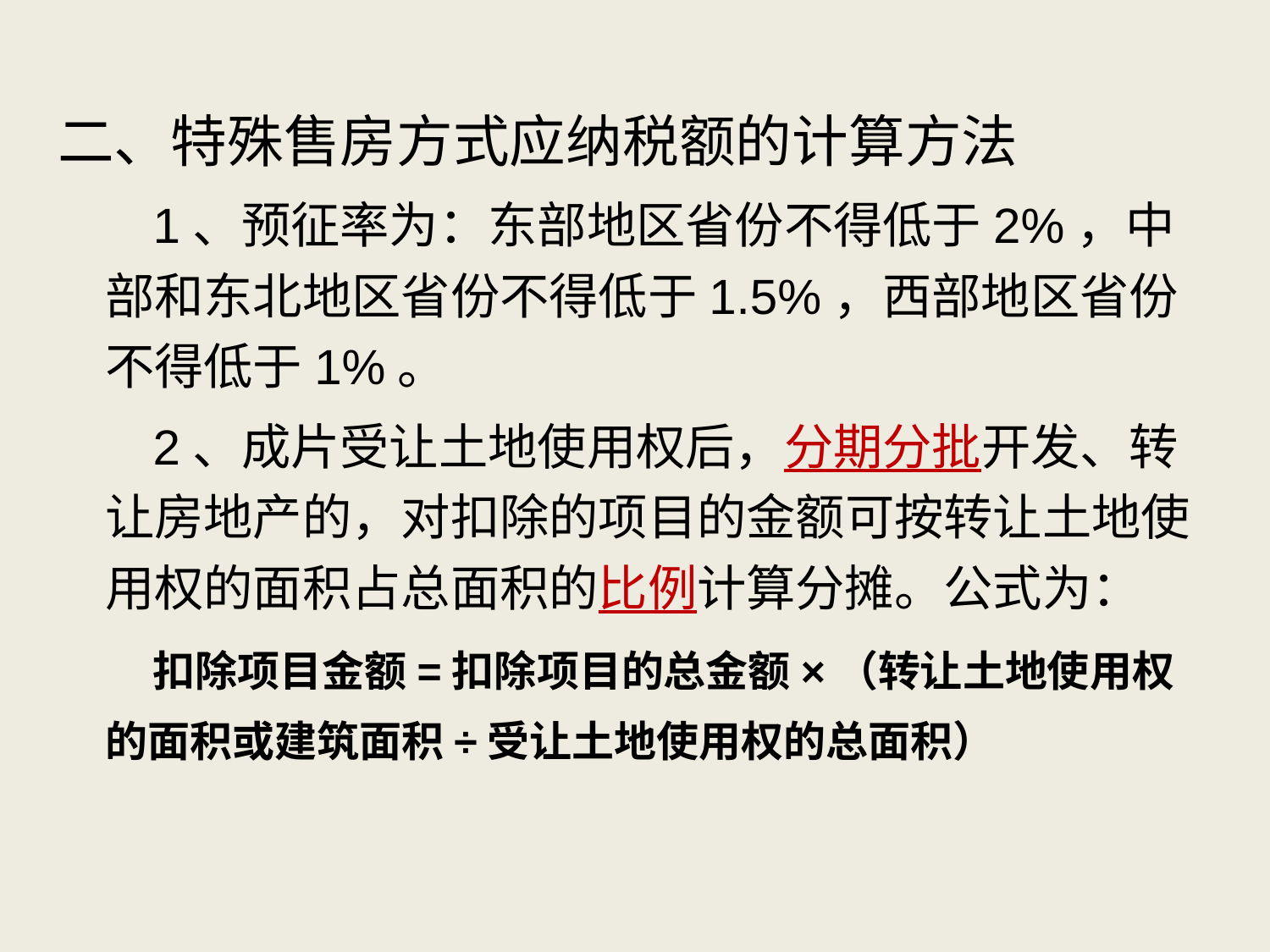

二、特殊售房方式应纳税额的计算方法
1、预征率为：东部地区省份不得低于2%，中部和东北地区省份不得低于1.5%，西部地区省份不得低于1%。
2、成片受让土地使用权后，分期分批开发、转让房地产的，对扣除的项目的金额可按转让土地使用权的面积占总面积的比例计算分摊。公式为：
扣除项目金额=扣除项目的总金额×（转让土地使用权的面积或建筑面积÷受让土地使用权的总面积）